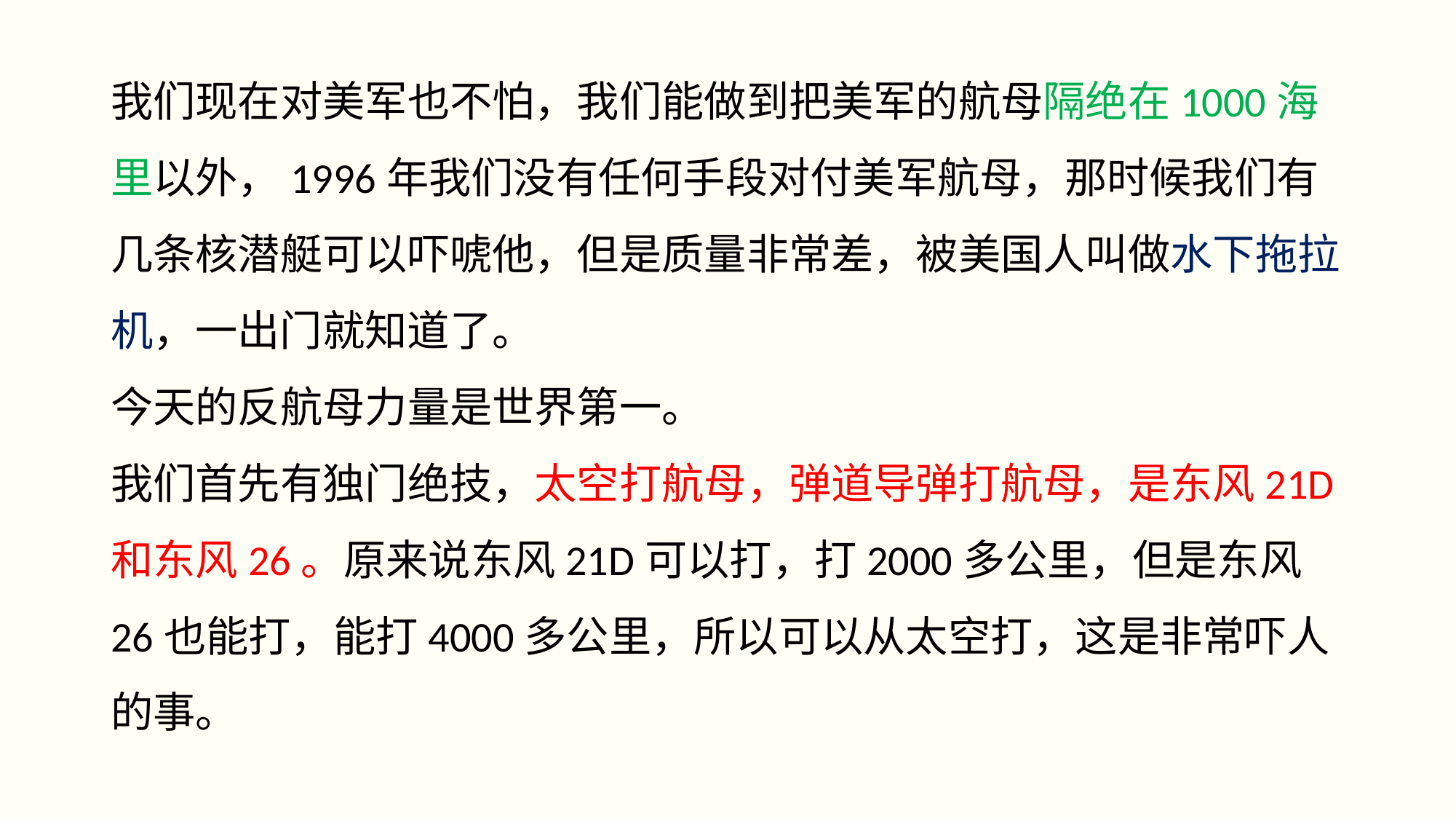

# 我们现在对美军也不怕，我们能做到把美军的航母隔绝在1000海里以外，1996年我们没有任何手段对付美军航母，那时候我们有几条核潜艇可以吓唬他，但是质量非常差，被美国人叫做水下拖拉机，一出门就知道了。 今天的反航母力量是世界第一。 我们首先有独门绝技，太空打航母，弹道导弹打航母，是东风21D和东风26。原来说东风21D可以打，打2000多公里，但是东风26也能打，能打4000多公里，所以可以从太空打，这是非常吓人的事。